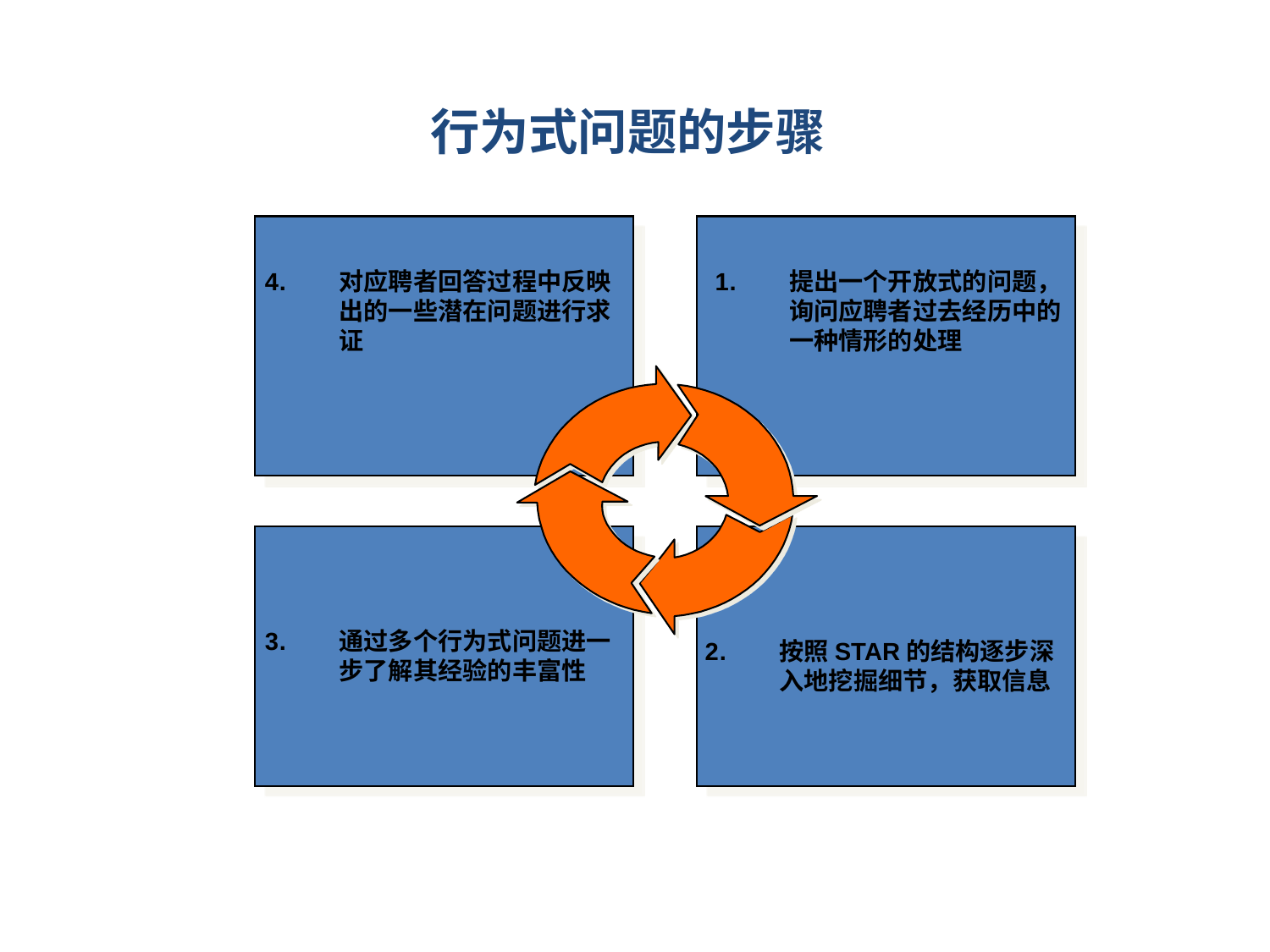

行为式问题的步骤

对应聘者回答过程中反映出的一些潜在问题进行求证
提出一个开放式的问题，询问应聘者过去经历中的一种情形的处理

通过多个行为式问题进一步了解其经验的丰富性
按照STAR的结构逐步深入地挖掘细节，获取信息